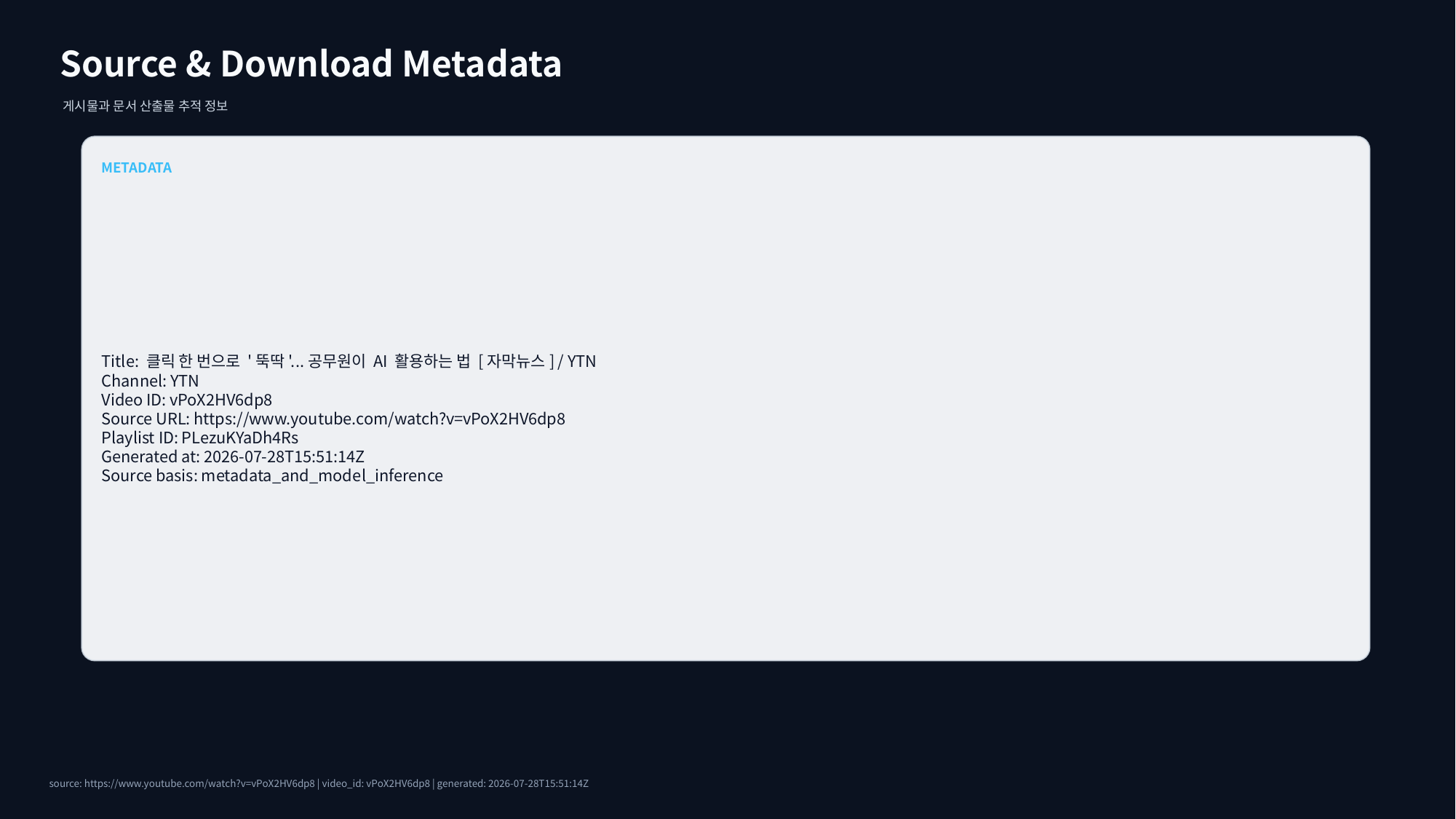

Source & Download Metadata
게시물과 문서 산출물 추적 정보

METADATA
Title: 클릭 한 번으로 '뚝딱'...공무원이 AI 활용하는 법 [자막뉴스] / YTN
Channel: YTN
Video ID: vPoX2HV6dp8
Source URL: https://www.youtube.com/watch?v=vPoX2HV6dp8
Playlist ID: PLezuKYaDh4Rs
Generated at: 2026-07-28T15:51:14Z
Source basis: metadata_and_model_inference
source: https://www.youtube.com/watch?v=vPoX2HV6dp8 | video_id: vPoX2HV6dp8 | generated: 2026-07-28T15:51:14Z